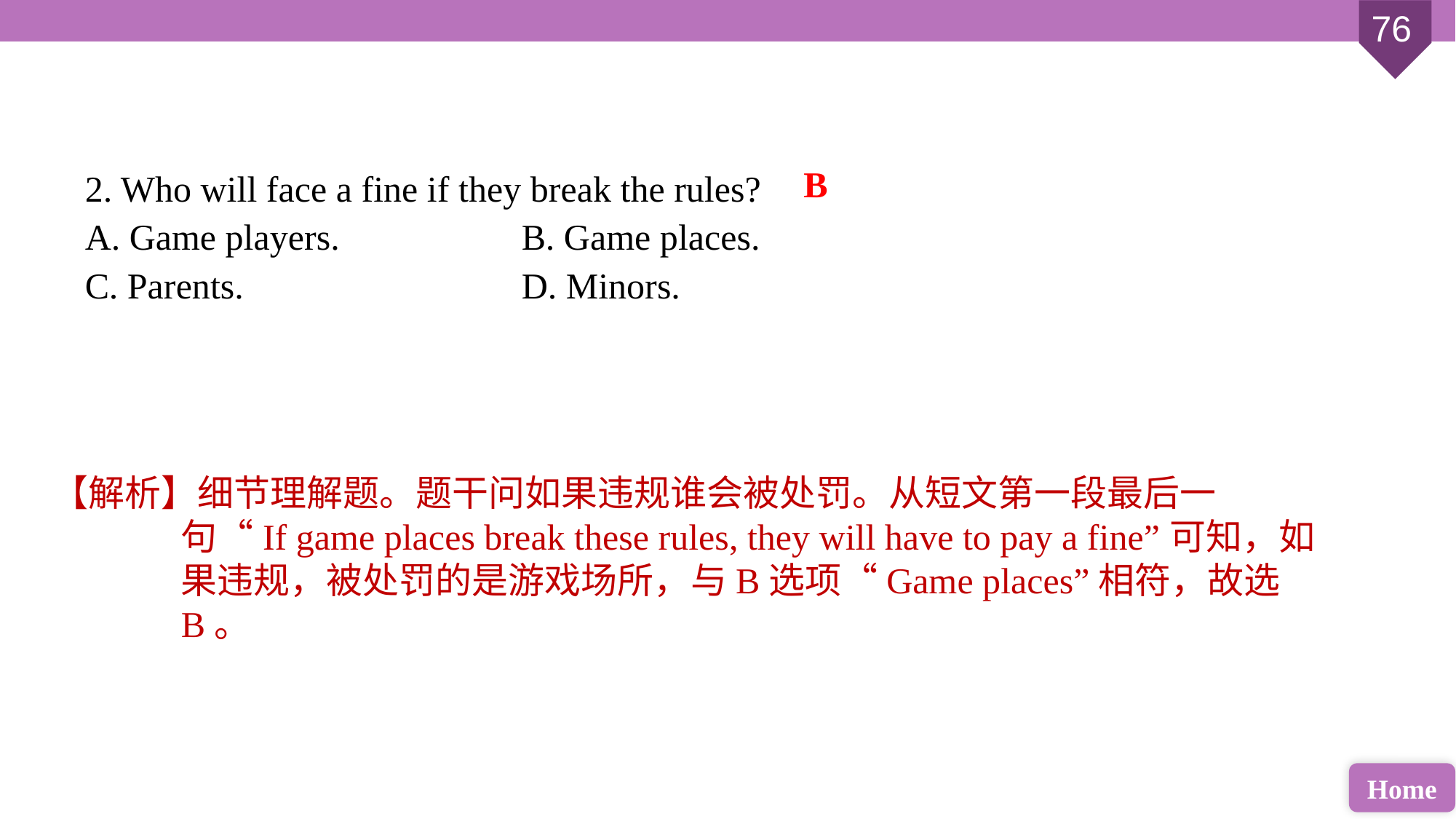

2. Who will face a fine if they break the rules?
A. Game players. 		B. Game places.
C. Parents. 			D. Minors.
B
【解析】细节理解题。题干问如果违规谁会被处罚。从短文第一段最后一句“If game places break these rules, they will have to pay a fine”可知，如果违规，被处罚的是游戏场所，与B选项“Game places”相符，故选B。